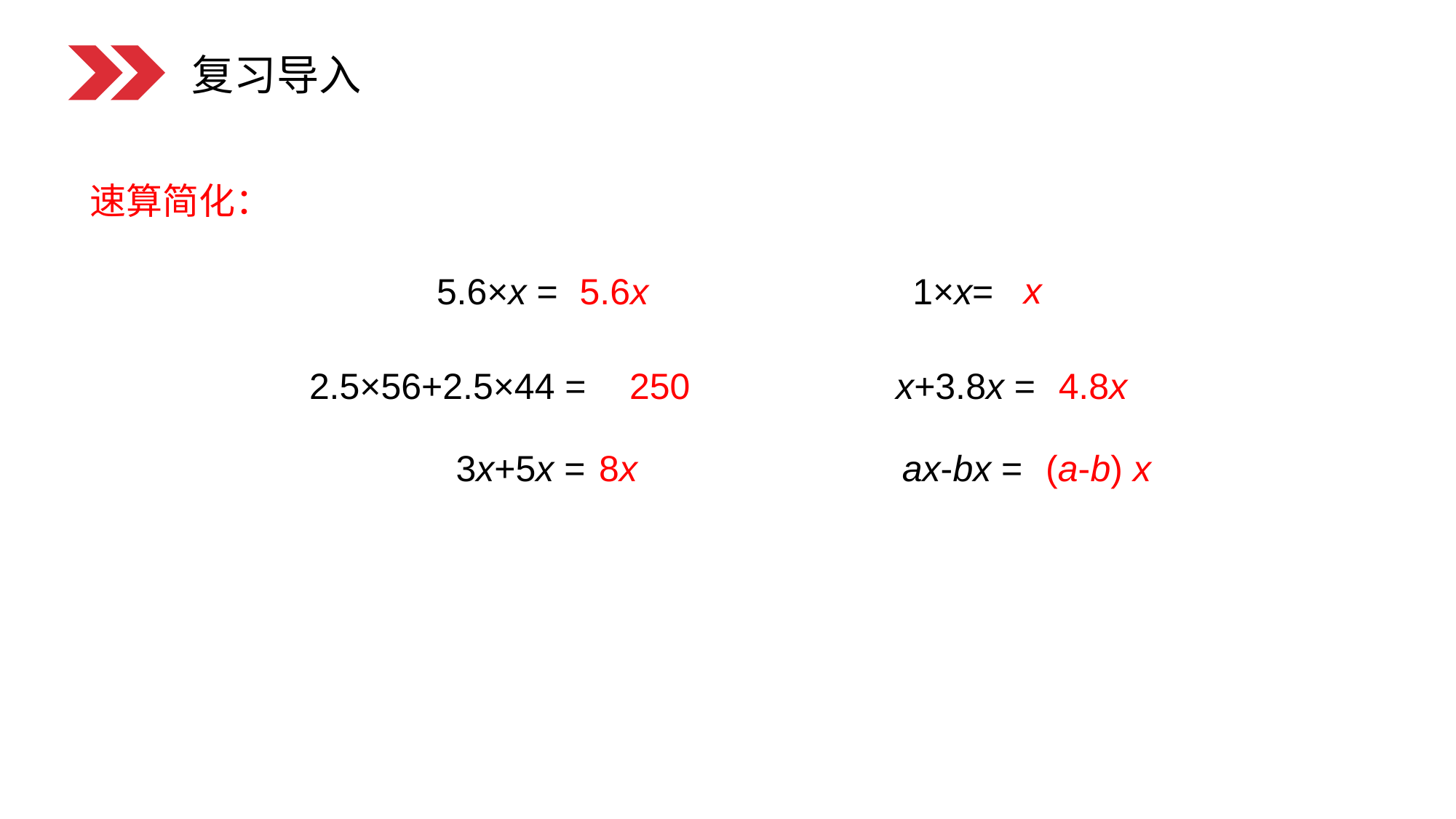

复习导入
速算简化：
x
5.6x
1×x=
5.6×x =
x+3.8x =
4.8x
250
2.5×56+2.5×44 =
(a-b) x
3x+5x =
8x
ax-bx =